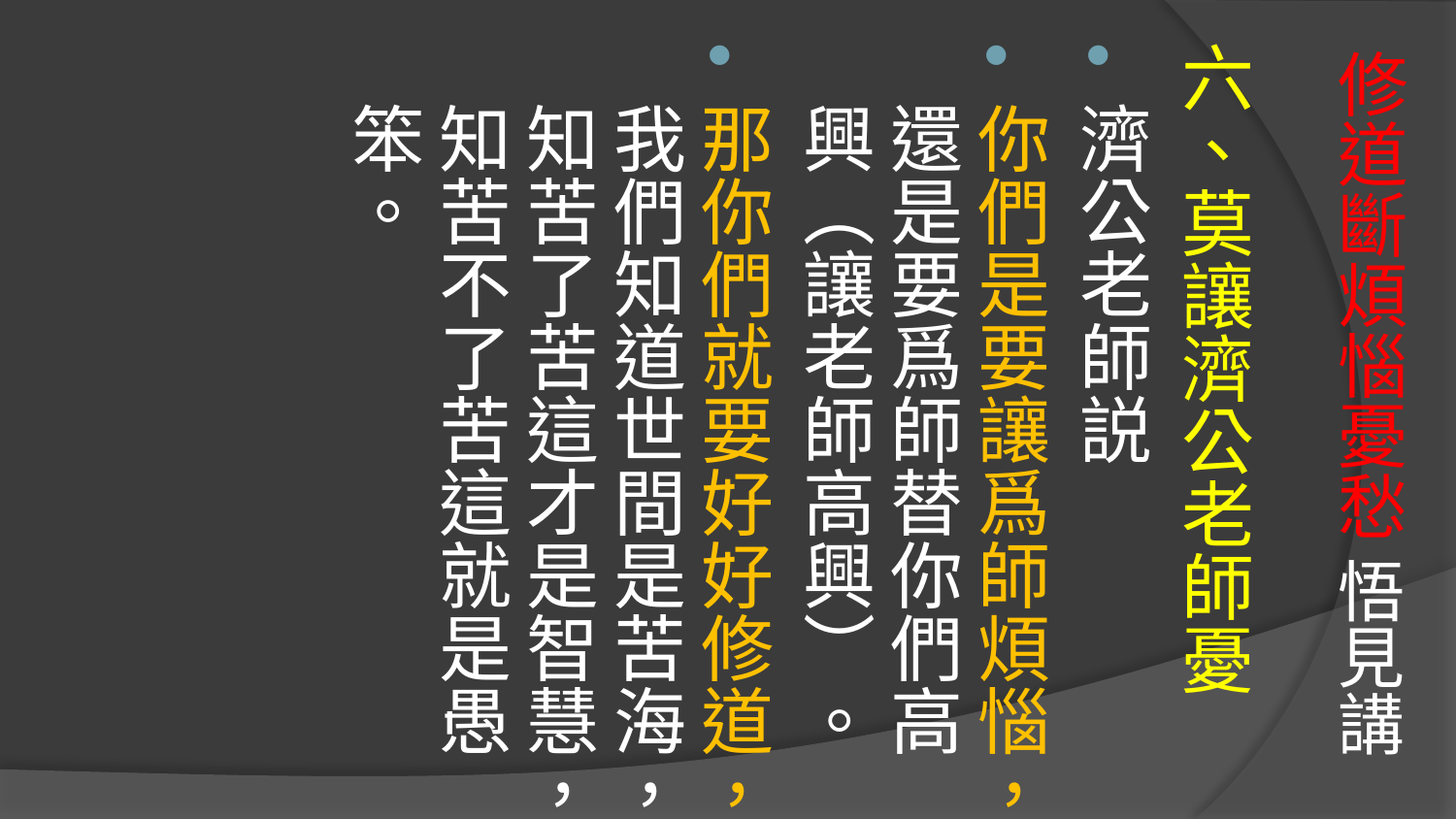

# 修道斷煩惱憂愁 悟見講
六、莫讓濟公老師憂
濟公老師説
你們是要讓爲師煩惱，還是要爲師替你們高興（讓老師高興）。
那你們就要好好修道，我們知道世間是苦海，知苦了苦這才是智慧，知苦不了苦這就是愚笨。